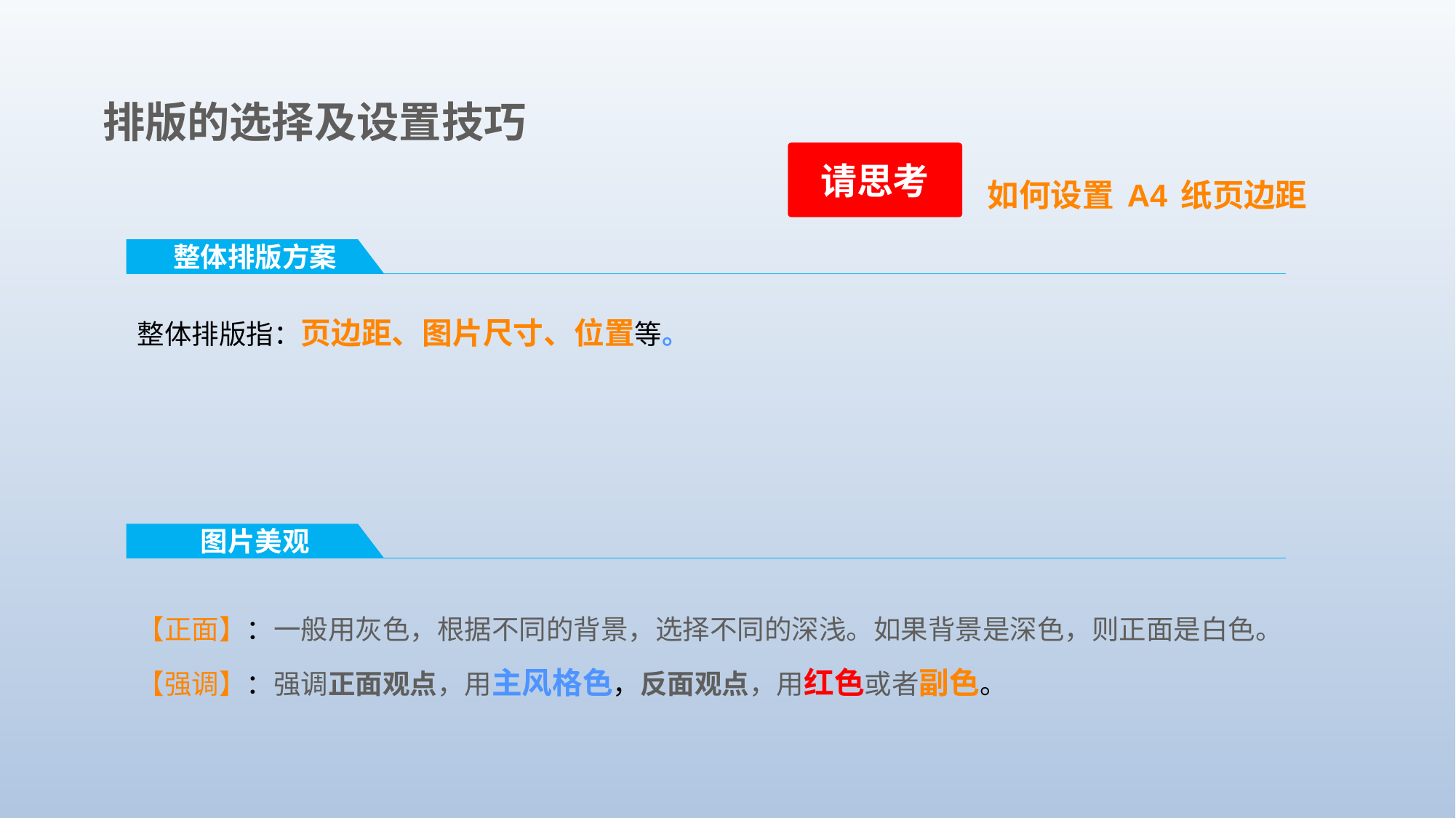

排版的选择及设置技巧
请思考
如何设置A4纸页边距
整体排版方案
整体排版指：页边距、图片尺寸、位置等。
图片美观
【正面】：一般用灰色，根据不同的背景，选择不同的深浅。如果背景是深色，则正面是白色。
【强调】：强调正面观点，用主风格色，反面观点，用红色或者副色。